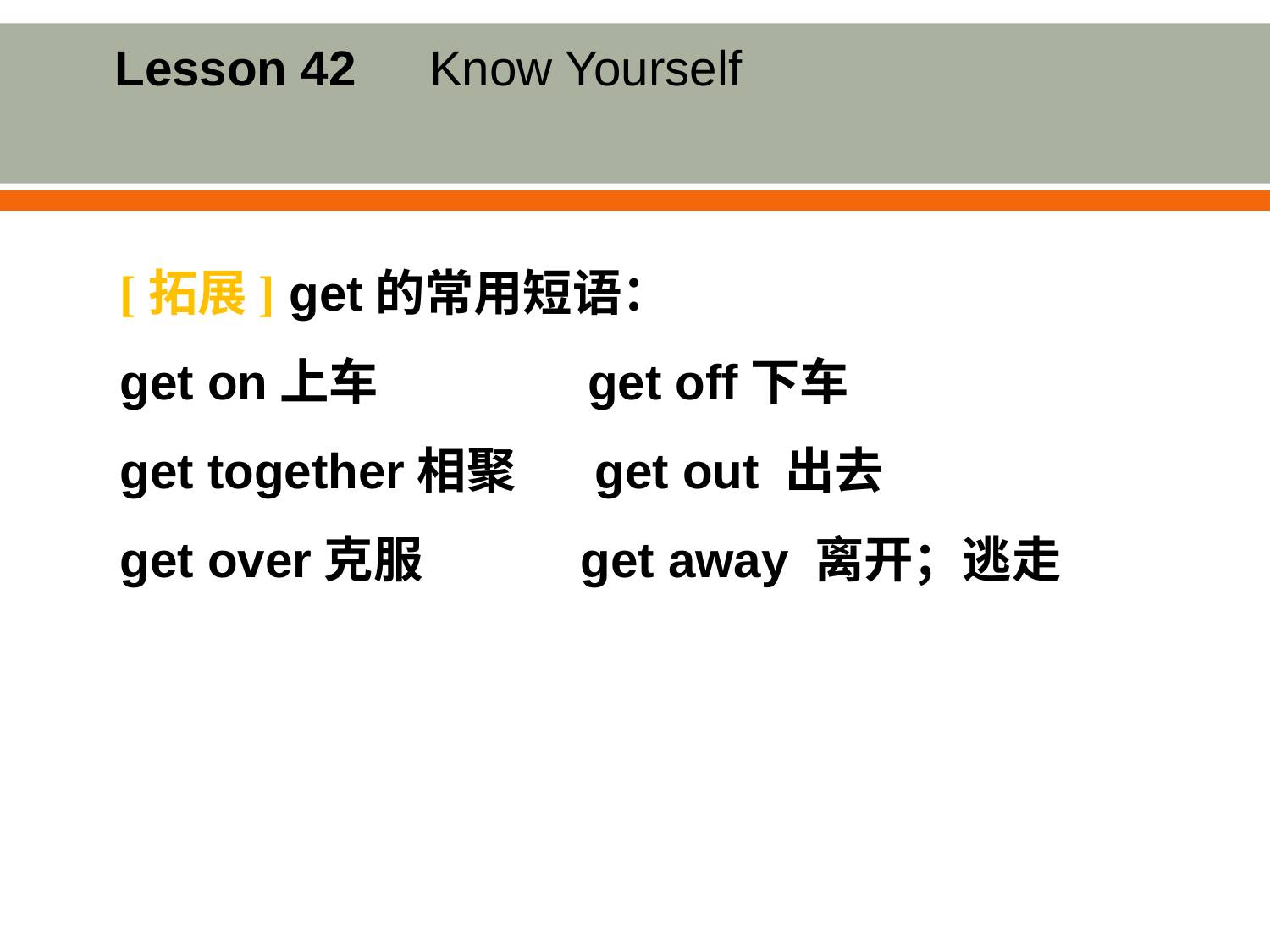

Lesson 42　Know Yourself
[拓展] get的常用短语：
get on上车　　　　get off下车
get together相聚      get out 出去
get over克服             get away 离开；逃走